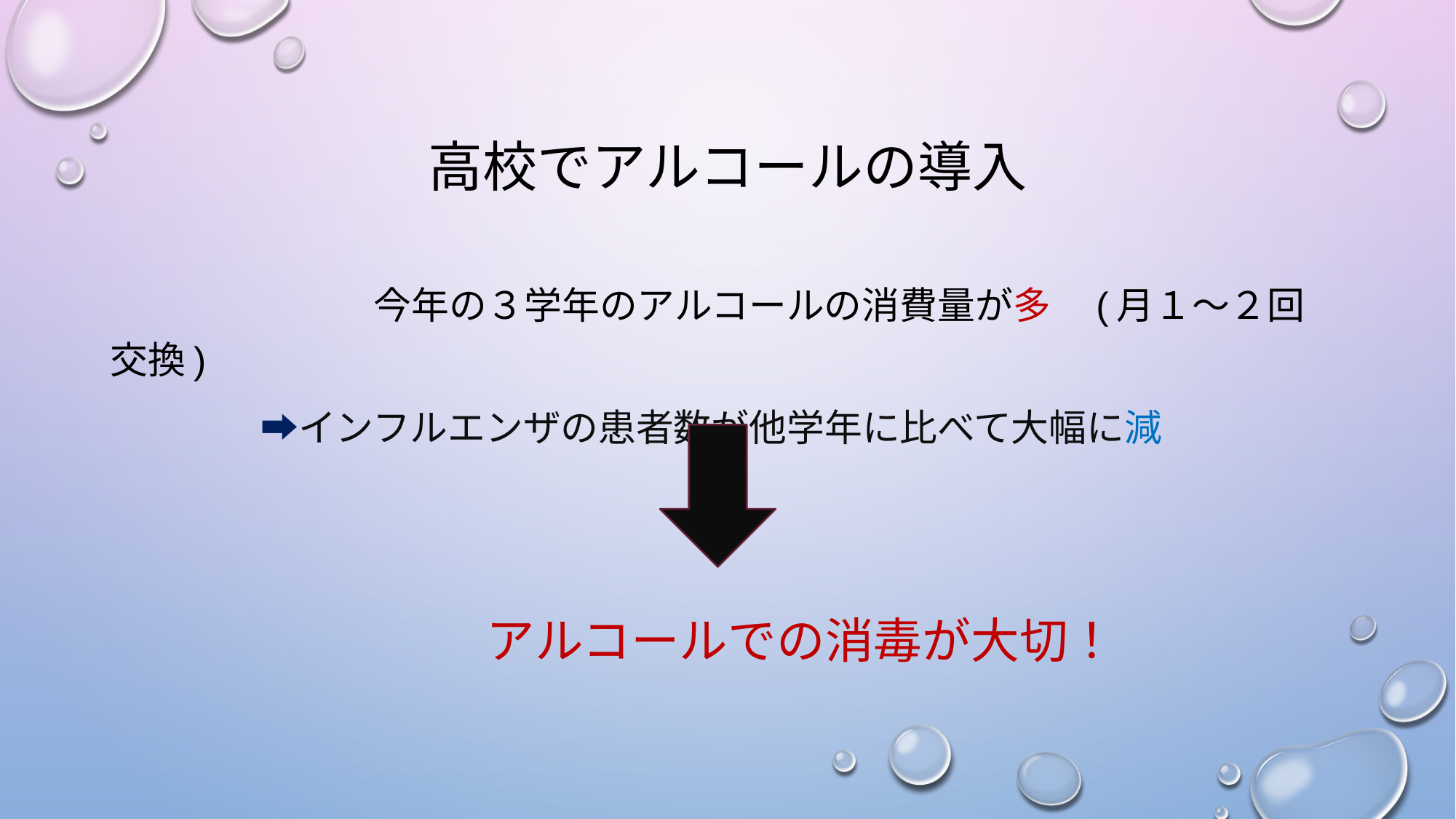

# 高校でアルコールの導入
　　　　　　　今年の３学年のアルコールの消費量が多　(月１～２回交換)
　　　　➡インフルエンザの患者数が他学年に比べて大幅に減

　　　　　　　　　　アルコールでの消毒が大切！